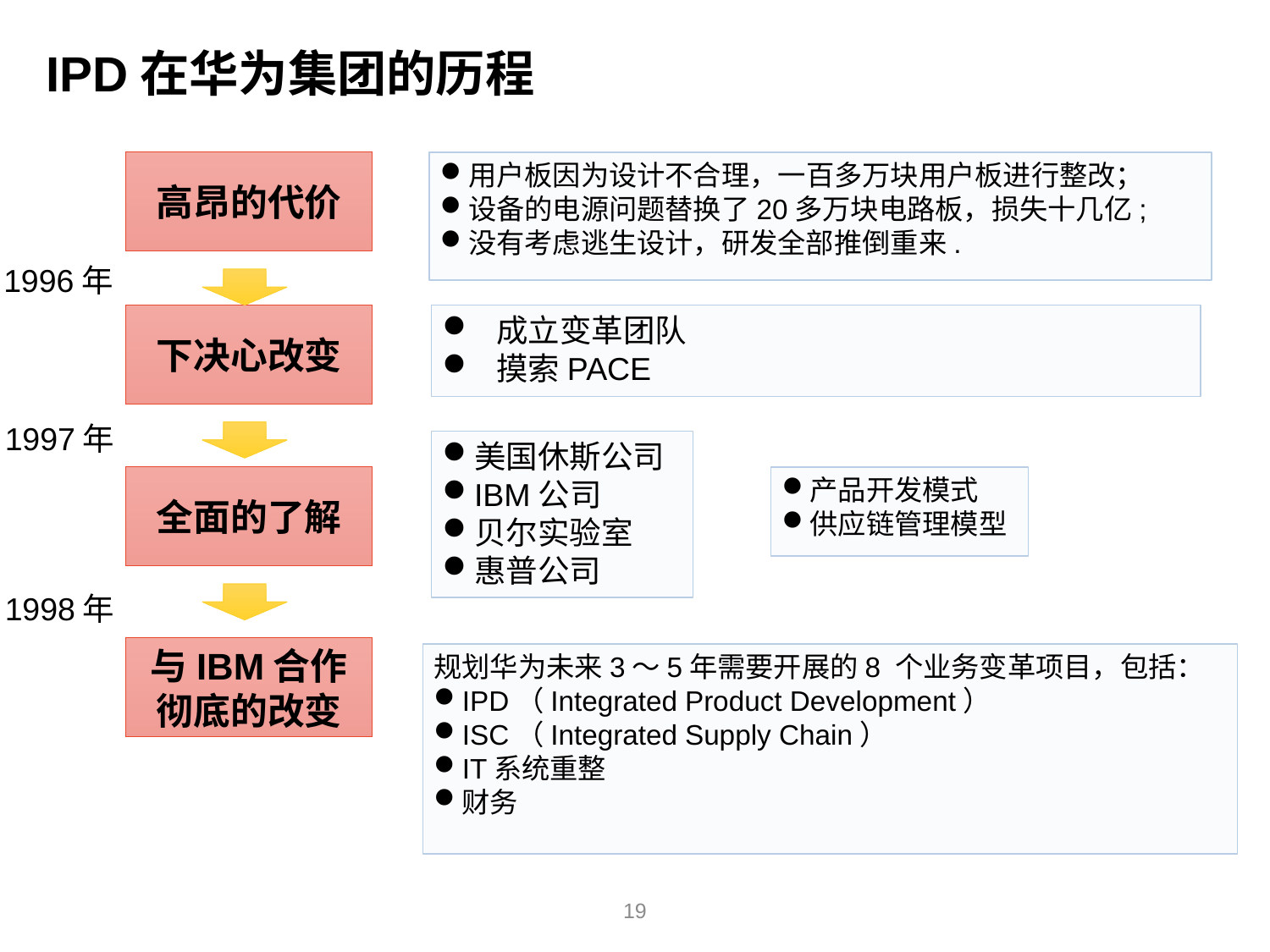

IPD在华为集团的历程
高昂的代价
用户板因为设计不合理，一百多万块用户板进行整改；
设备的电源问题替换了20多万块电路板，损失十几亿;
没有考虑逃生设计，研发全部推倒重来.
1996年

下决心改变
  成立变革团队
  摸索PACE
1997年

美国休斯公司
IBM公司
贝尔实验室
惠普公司
全面的了解
产品开发模式
供应链管理模型
1998年

与IBM合作
彻底的改变
规划华为未来3～5年需要开展的8 个业务变革项目，包括：
IPD（Integrated Product Development）
ISC（Integrated Supply Chain）
IT系统重整
财务
19